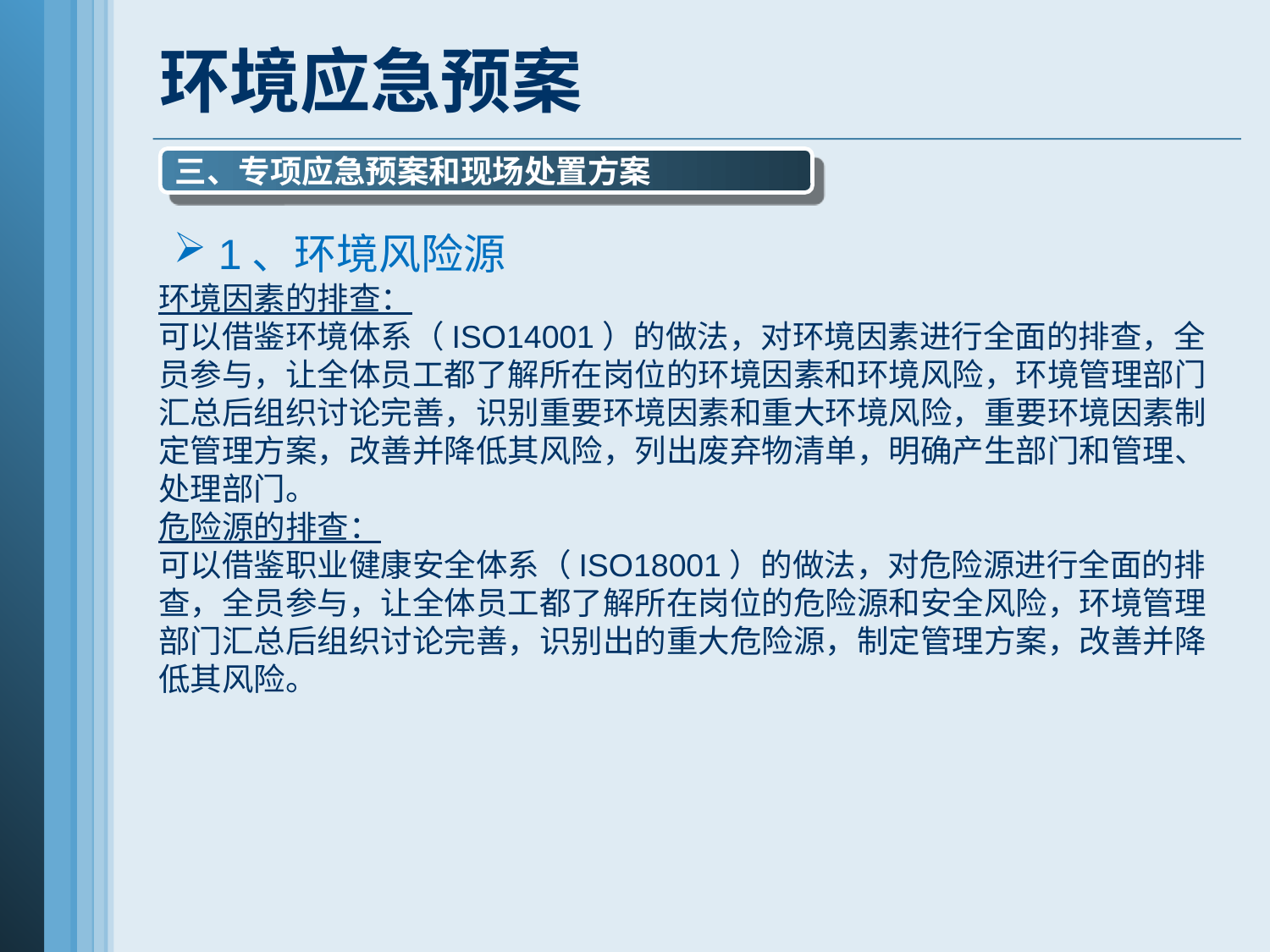

环境应急预案
三、专项应急预案和现场处置方案
1、环境风险源
环境因素的排查：
可以借鉴环境体系（ISO14001）的做法，对环境因素进行全面的排查，全员参与，让全体员工都了解所在岗位的环境因素和环境风险，环境管理部门汇总后组织讨论完善，识别重要环境因素和重大环境风险，重要环境因素制定管理方案，改善并降低其风险，列出废弃物清单，明确产生部门和管理、处理部门。
危险源的排查：
可以借鉴职业健康安全体系（ISO18001）的做法，对危险源进行全面的排查，全员参与，让全体员工都了解所在岗位的危险源和安全风险，环境管理部门汇总后组织讨论完善，识别出的重大危险源，制定管理方案，改善并降低其风险。